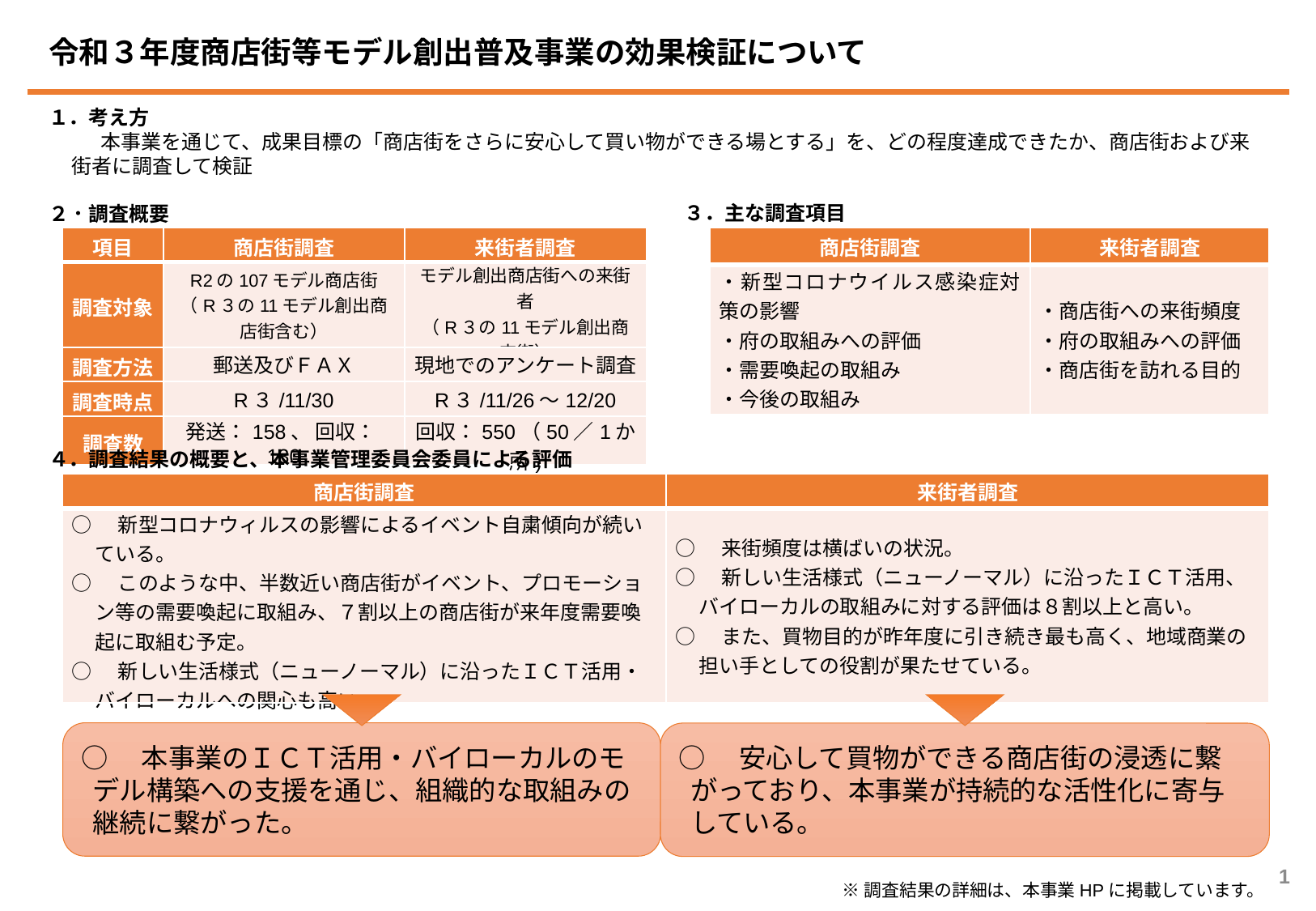

令和３年度商店街等モデル創出普及事業の効果検証について
１．考え方
　　本事業を通じて、成果目標の「商店街をさらに安心して買い物ができる場とする」を、どの程度達成できたか、商店街および来街者に調査して検証

２．調査概要
３．主な調査項目
| 項目 | 商店街調査 | 来街者調査 |
| --- | --- | --- |
| 調査対象 | R2の107モデル商店街 （R３の11モデル創出商店街含む） | モデル創出商店街への来街者 （R３の11モデル創出商店街） |
| 調査方法 | 郵送及びＦＡＸ | 現地でのアンケート調査 |
| 調査時点 | R３/11/30 | R３/11/26～12/20 |
| 調査数 | 発送：158、 回収：130 | 回収：550（50／1か所) |
| 商店街調査 | 来街者調査 |
| --- | --- |
| ・新型コロナウイルス感染症対策の影響 ・府の取組みへの評価 ・需要喚起の取組み ・今後の取組み | ・商店街への来街頻度 ・府の取組みへの評価 ・商店街を訪れる目的 |
４．調査結果の概要と、本事業管理委員会委員による評価
| 商店街調査 | 来街者調査 |
| --- | --- |
| ○　新型コロナウィルスの影響によるイベント自粛傾向が続いている。 ○　このような中、半数近い商店街がイベント、プロモーション等の需要喚起に取組み、７割以上の商店街が来年度需要喚起に取組む予定。 ○　新しい生活様式（ニューノーマル）に沿ったＩＣＴ活用・バイローカルへの関心も高い。 | ○　来街頻度は横ばいの状況。 ○　新しい生活様式（ニューノーマル）に沿ったＩＣＴ活用、バイローカルの取組みに対する評価は８割以上と高い。 ○　また、買物目的が昨年度に引き続き最も高く、地域商業の担い手としての役割が果たせている。 |

○　本事業のＩＣＴ活用・バイローカルのモデル構築への支援を通じ、組織的な取組みの継続に繋がった。
○　安心して買物ができる商店街の浸透に繋がっており、本事業が持続的な活性化に寄与している。
1
※調査結果の詳細は、本事業HPに掲載しています。